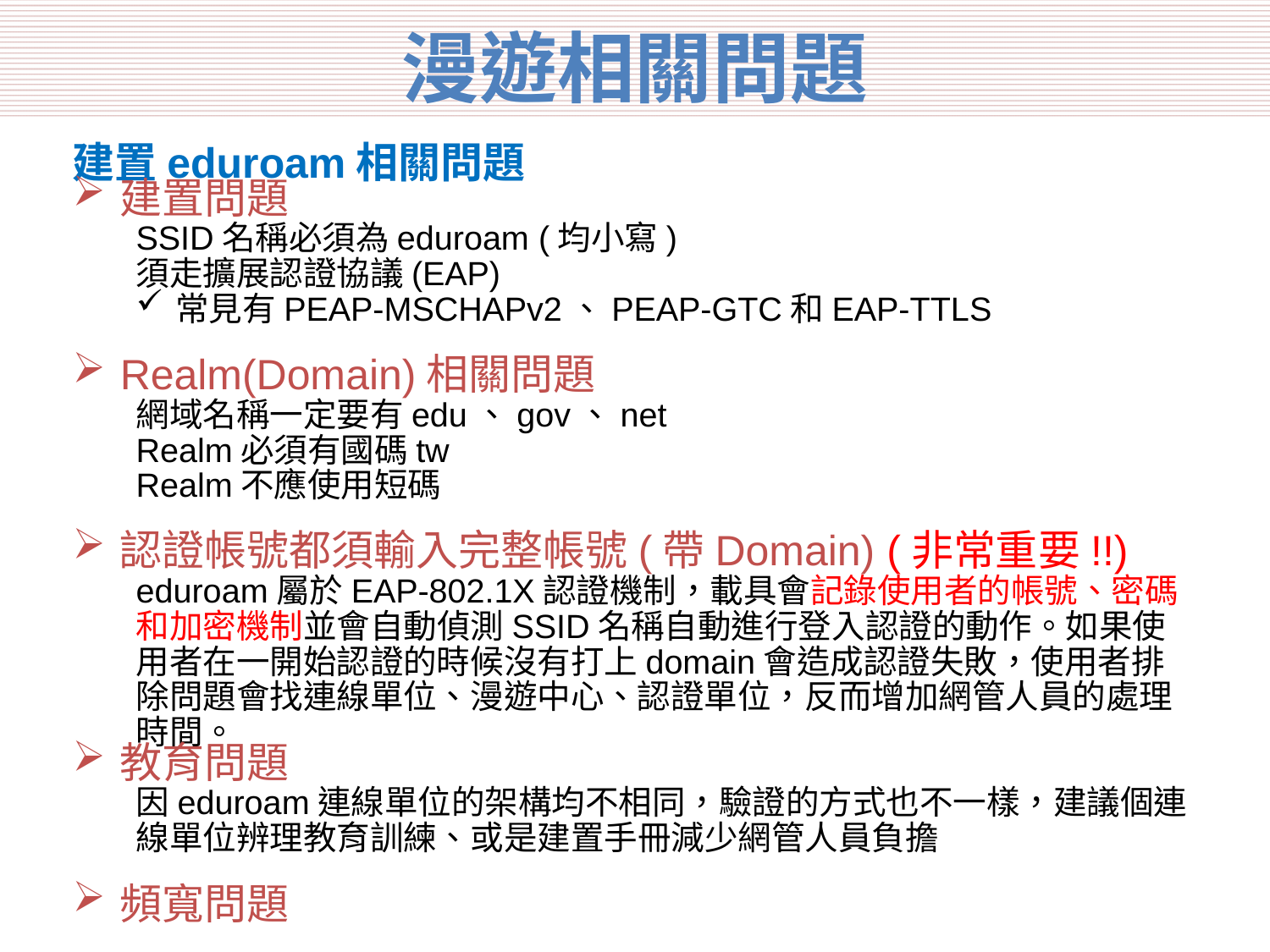

# 漫遊相關問題
建置eduroam相關問題
建置問題
SSID名稱必須為eduroam (均小寫)
須走擴展認證協議(EAP)
常見有PEAP-MSCHAPv2、PEAP-GTC和EAP-TTLS

Realm(Domain)相關問題
網域名稱一定要有edu、gov、net
Realm必須有國碼tw
Realm不應使用短碼

認證帳號都須輸入完整帳號(帶Domain) (非常重要!!)
eduroam屬於EAP-802.1X認證機制，載具會記錄使用者的帳號、密碼和加密機制並會自動偵測SSID名稱自動進行登入認證的動作。如果使用者在一開始認證的時候沒有打上domain會造成認證失敗，使用者排除問題會找連線單位、漫遊中心、認證單位，反而增加網管人員的處理時間。
教育問題
因eduroam連線單位的架構均不相同，驗證的方式也不一樣，建議個連線單位辨理教育訓練、或是建置手冊減少網管人員負擔

頻寬問題